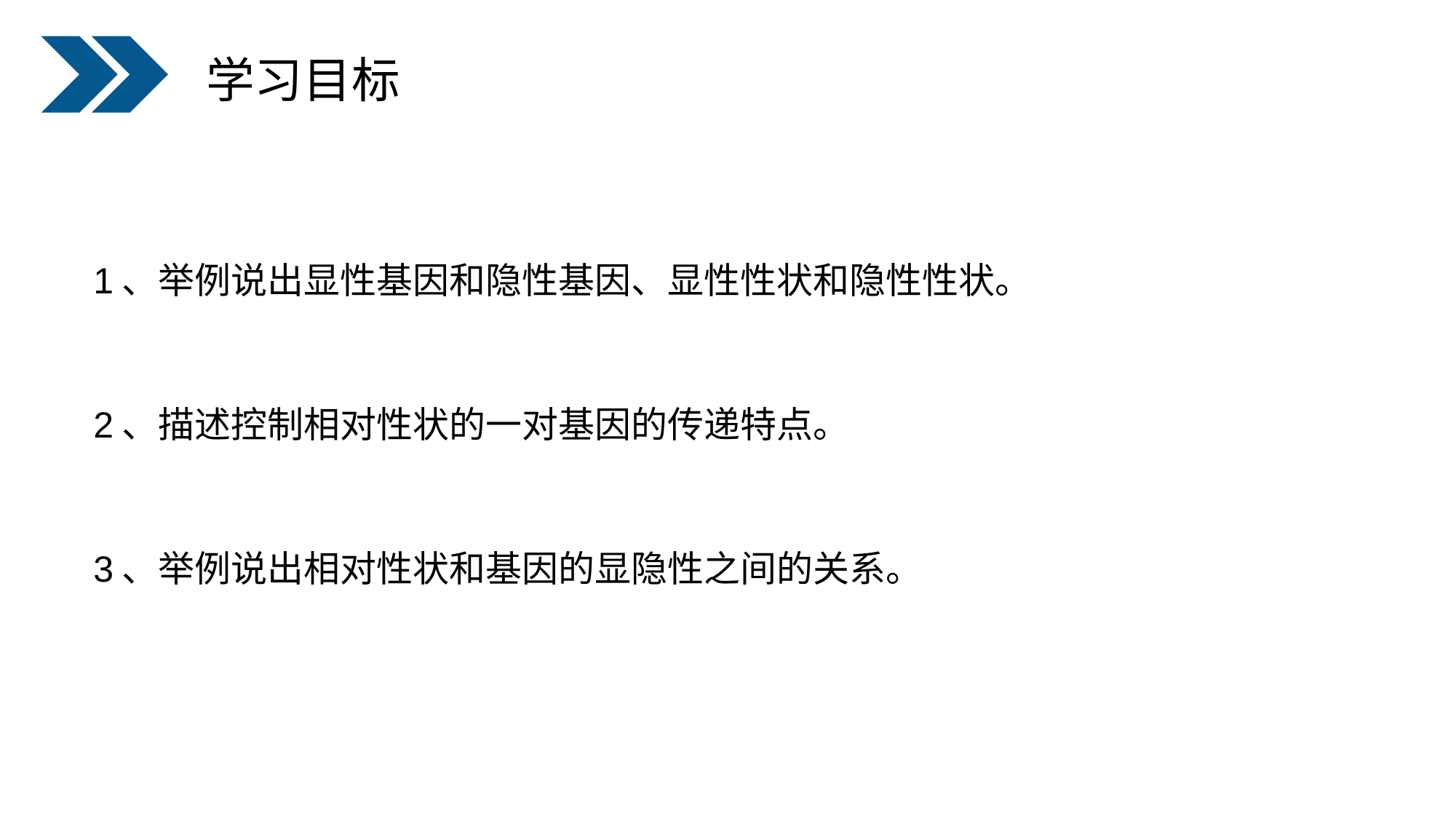

学习目标
1、举例说出显性基因和隐性基因、显性性状和隐性性状。
2、描述控制相对性状的一对基因的传递特点。
3、举例说出相对性状和基因的显隐性之间的关系。